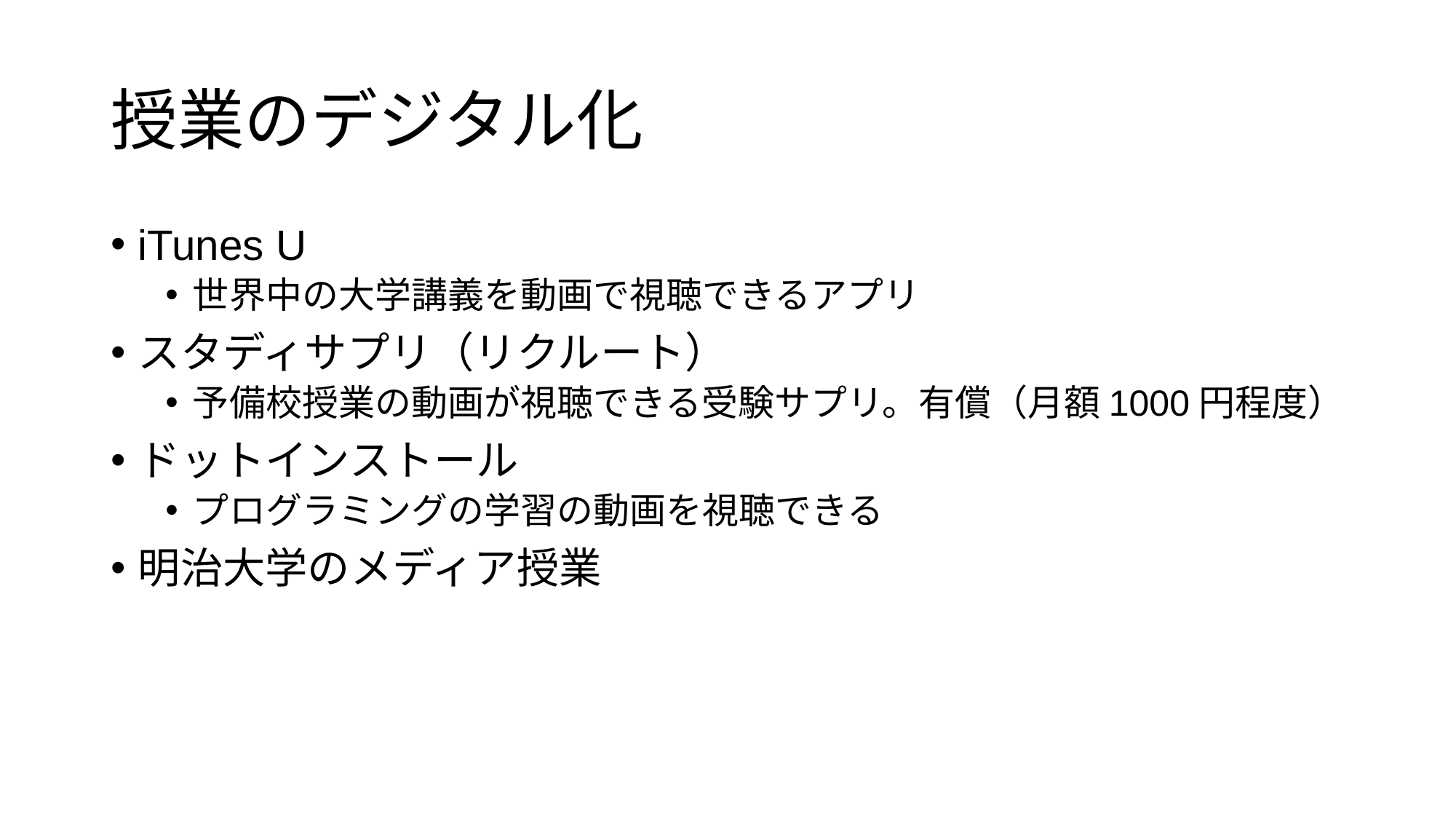

# 授業のデジタル化
iTunes U
世界中の大学講義を動画で視聴できるアプリ
スタディサプリ（リクルート）
予備校授業の動画が視聴できる受験サプリ。有償（月額1000円程度）
ドットインストール
プログラミングの学習の動画を視聴できる
明治大学のメディア授業